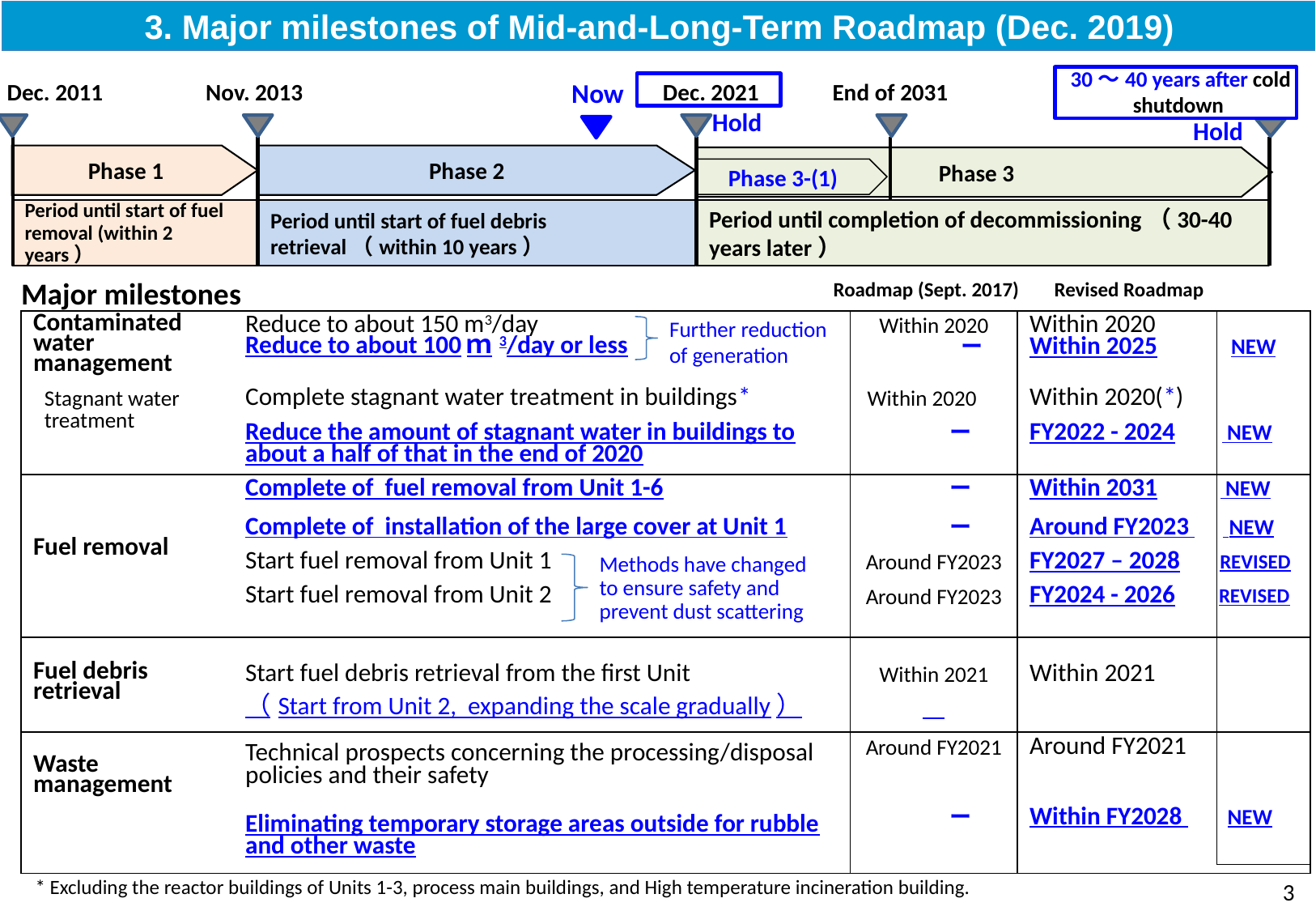

3. Major milestones of Mid-and-Long-Term Roadmap (Dec. 2019)
30～40 years after cold shutdown

Now
Dec. 2011
Nov. 2013
Dec. 2021
End of 2031

Hold
Hold

Phase 1
Phase 2
Phase 3
Phase 3-(1)
Period until start of fuel debris retrieval（within 10 years）
Period until completion of decommissioning（30-40 years later）
Period until start of fuel removal (within 2 years）
Major milestones
Roadmap (Sept. 2017)
Revised Roadmap
Further reduction of generation
| Contaminated water management | Reduce to about 150 m3/day Reduce to about 100ｍ3/day or less | Within 2020 　　　　ー | Within 2020 Within 2025 NEW |
| --- | --- | --- | --- |
| Stagnant water treatment | Complete stagnant water treatment in buildings\* | Within 2020 | Within 2020(\*) |
|  | Reduce the amount of stagnant water in buildings to about a half of that in the end of 2020 | ー | FY2022 - 2024 NEW |
| Fuel removal | Complete of fuel removal from Unit 1-6 | ー | Within 2031 NEW |
|  | Complete of installation of the large cover at Unit 1 | ー | Around FY2023 NEW |
|  | Start fuel removal from Unit 1 | Around FY2023 | FY2027 – 2028 REVISED |
|  | Start fuel removal from Unit 2 | Around FY2023 | FY2024 - 2026 REVISED |
| Fuel debris retrieval | Start fuel debris retrieval from the first Unit | Within 2021 | Within 2021 |
|  | （Start from Unit 2, expanding the scale gradually） |  |  |
| Waste management | Technical prospects concerning the processing/disposal policies and their safety | Around FY2021 | Around FY2021 |
|  | Eliminating temporary storage areas outside for rubble and other waste | ー | Within FY2028 NEW |
|  |
| --- |

Methods have changed to ensure safety and prevent dust scattering

3
* Excluding the reactor buildings of Units 1-3, process main buildings, and High temperature incineration building.